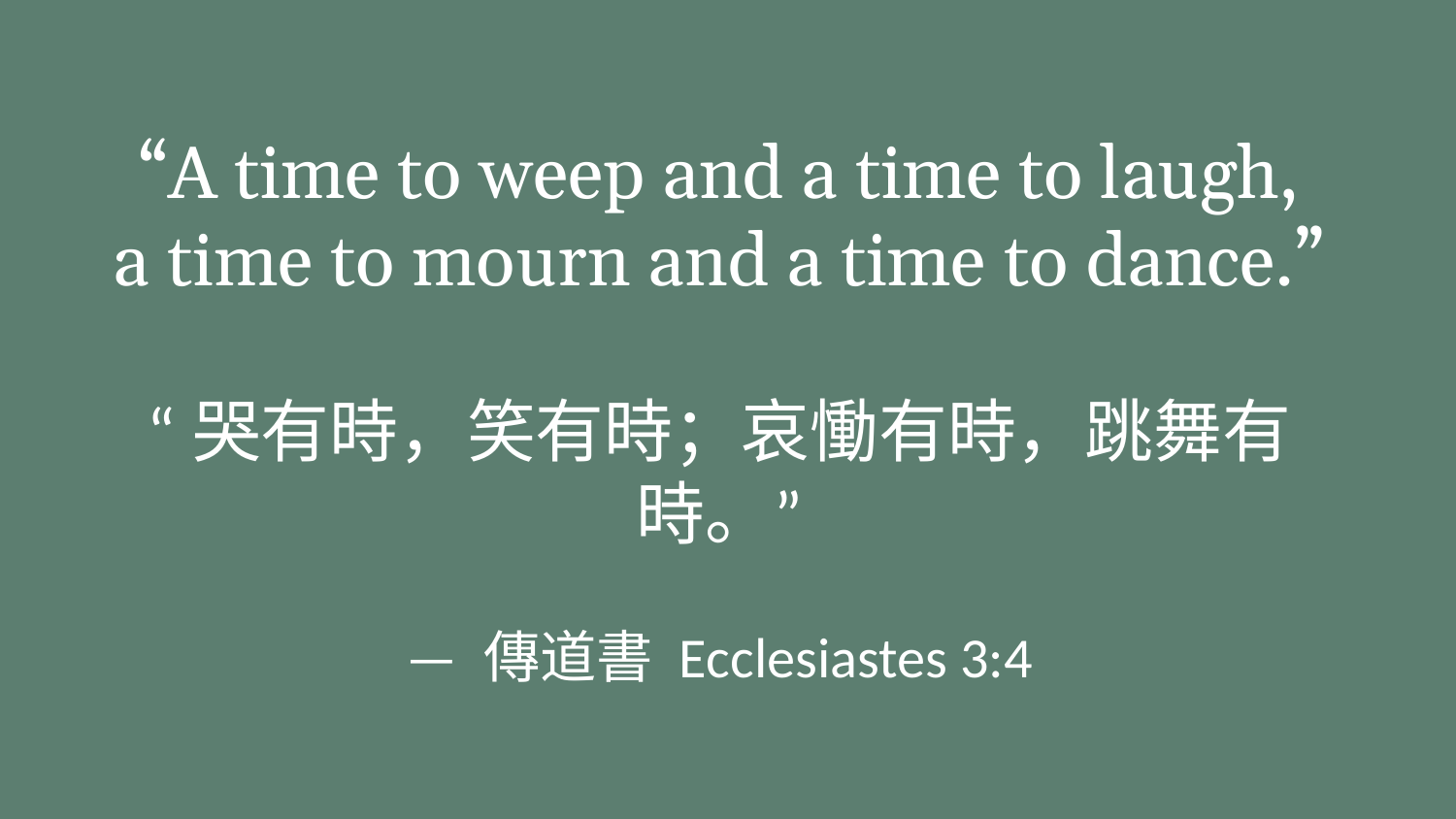

“A time to weep and a time to laugh,
a time to mourn and a time to dance.”

“哭有時，笑有時；哀慟有時，跳舞有時。”

— 傳道書 Ecclesiastes 3:4